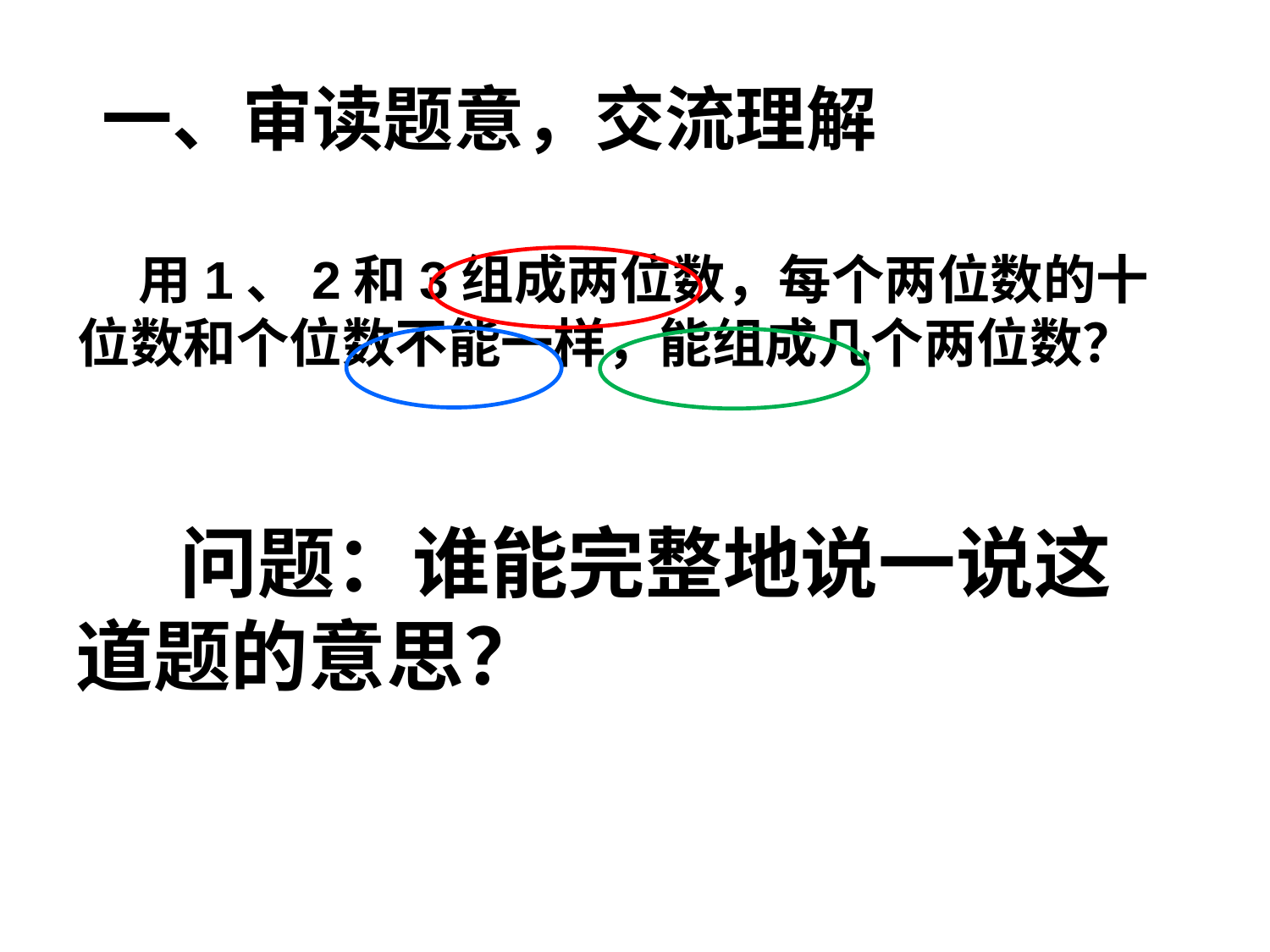

# 一、审读题意，交流理解
    用1、2和3组成两位数，每个两位数的十位数和个位数不能一样，能组成几个两位数？

问题：谁能完整地说一说这道题的意思？